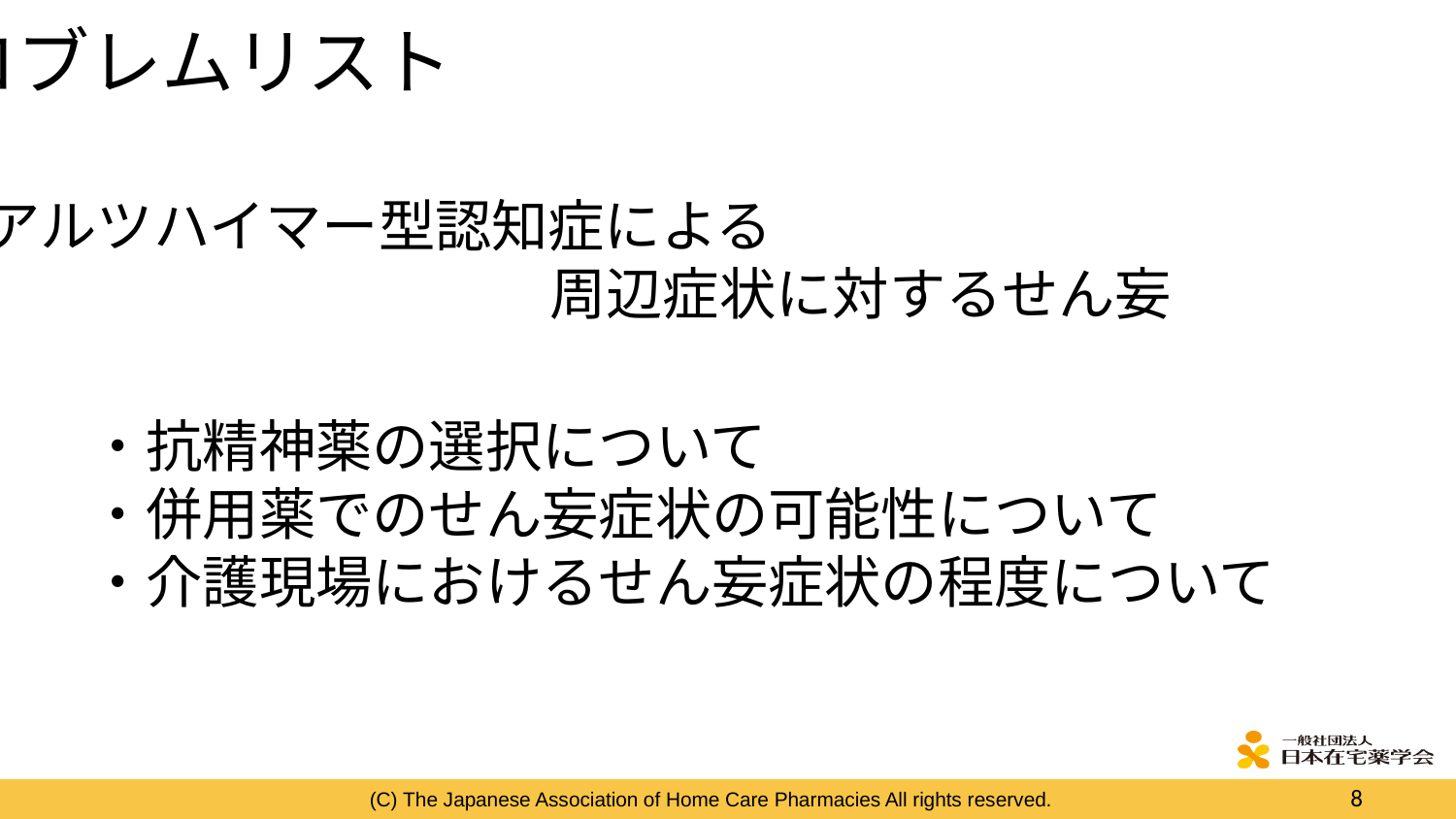

プロブレムリスト

　　アルツハイマー型認知症による
　　　　　　　　　　　　周辺症状に対するせん妄

・抗精神薬の選択について
・併用薬でのせん妄症状の可能性について
・介護現場におけるせん妄症状の程度について
8
(C) The Japanese Association of Home Care Pharmacies All rights reserved.